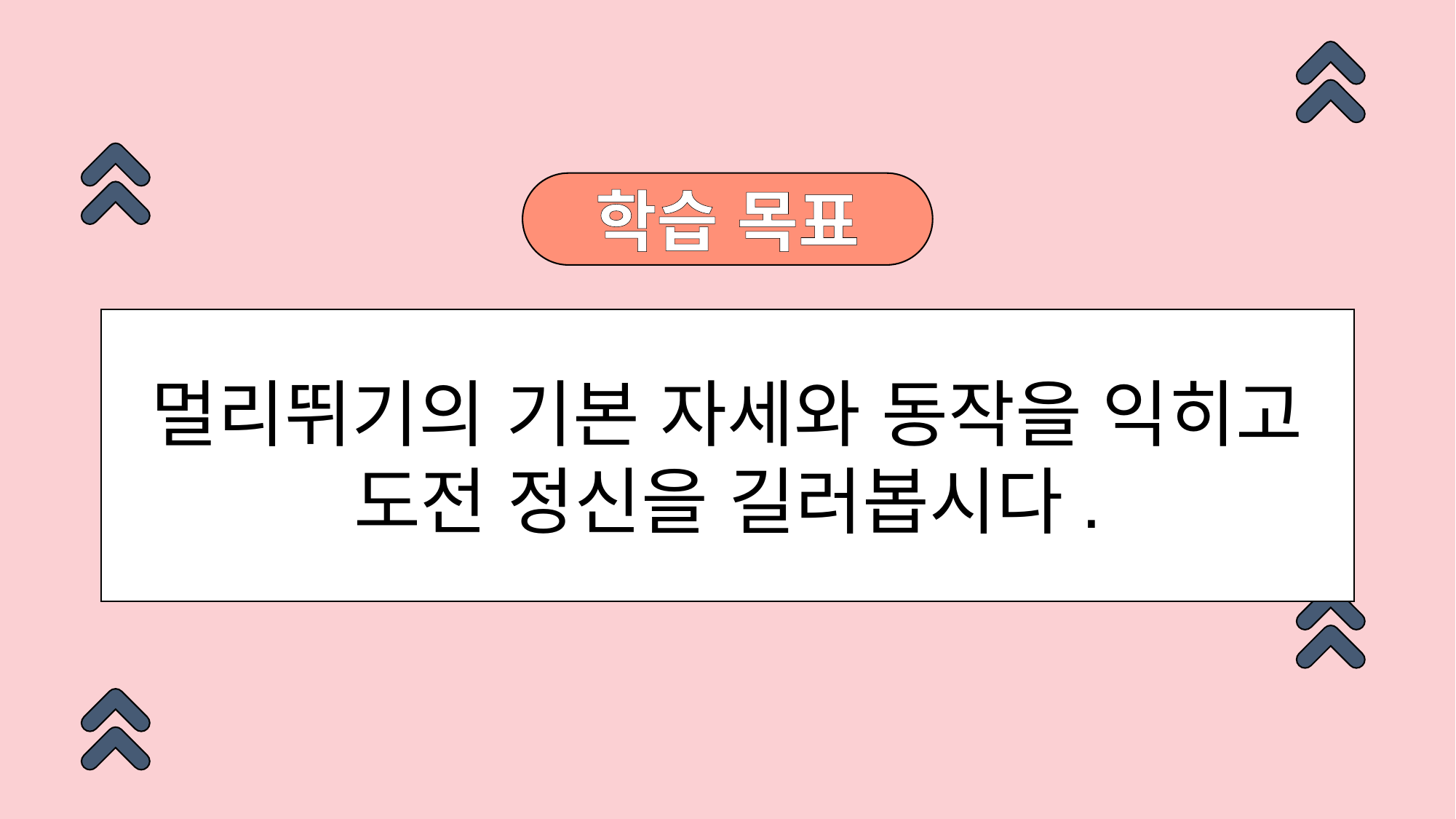

학습 목표
멀리뛰기의 기본 자세와 동작을 익히고 도전 정신을 길러봅시다.